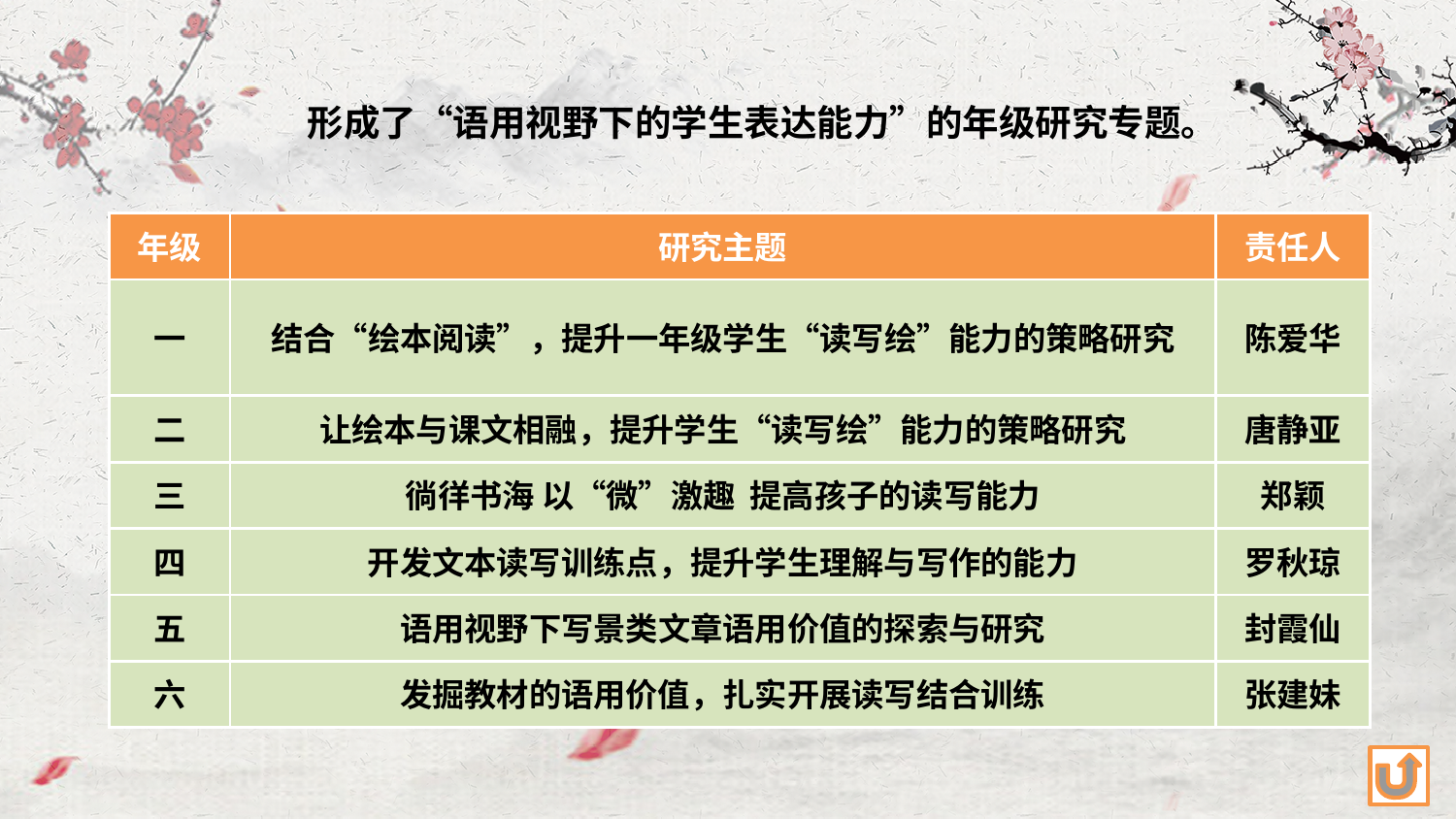

形成了“语用视野下的学生表达能力”的年级研究专题。

| 年级 | 研究主题 | 责任人 |
| --- | --- | --- |
| 一 | 结合“绘本阅读”，提升一年级学生“读写绘”能力的策略研究 | 陈爱华 |
| 二 | 让绘本与课文相融，提升学生“读写绘”能力的策略研究 | 唐静亚 |
| 三 | 徜徉书海 以“微”激趣 提高孩子的读写能力 | 郑颖 |
| 四 | 开发文本读写训练点，提升学生理解与写作的能力 | 罗秋琼 |
| 五 | 语用视野下写景类文章语用价值的探索与研究 | 封霞仙 |
| 六 | 发掘教材的语用价值，扎实开展读写结合训练 | 张建妹 |